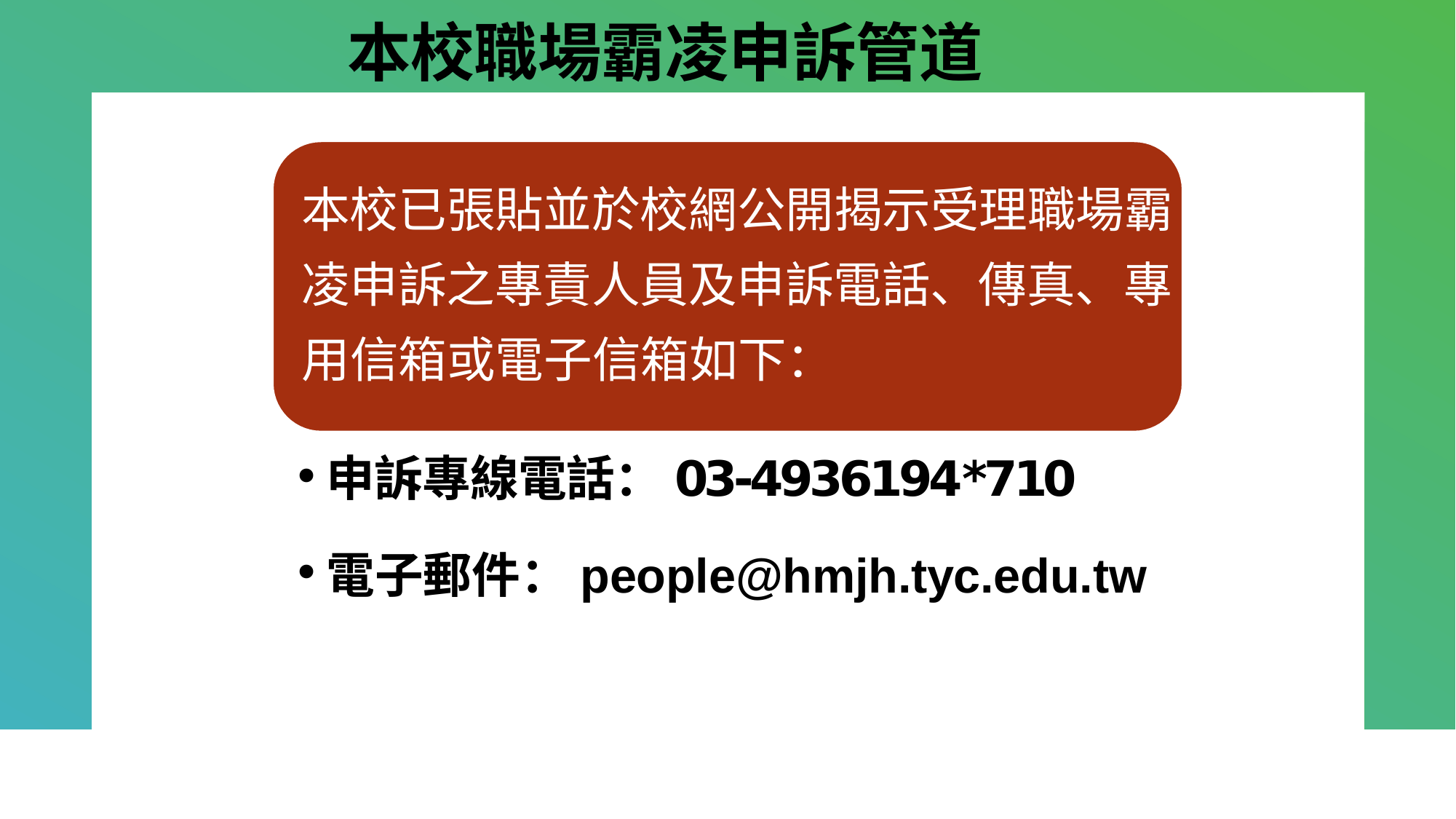

# 本校職場霸凌申訴管道

本校已張貼並於校網公開揭示受理職場霸凌申訴之專責人員及申訴電話、傳真、專用信箱或電子信箱如下：
申訴專線電話：03-4936194*710
電子郵件：people@hmjh.tyc.edu.tw